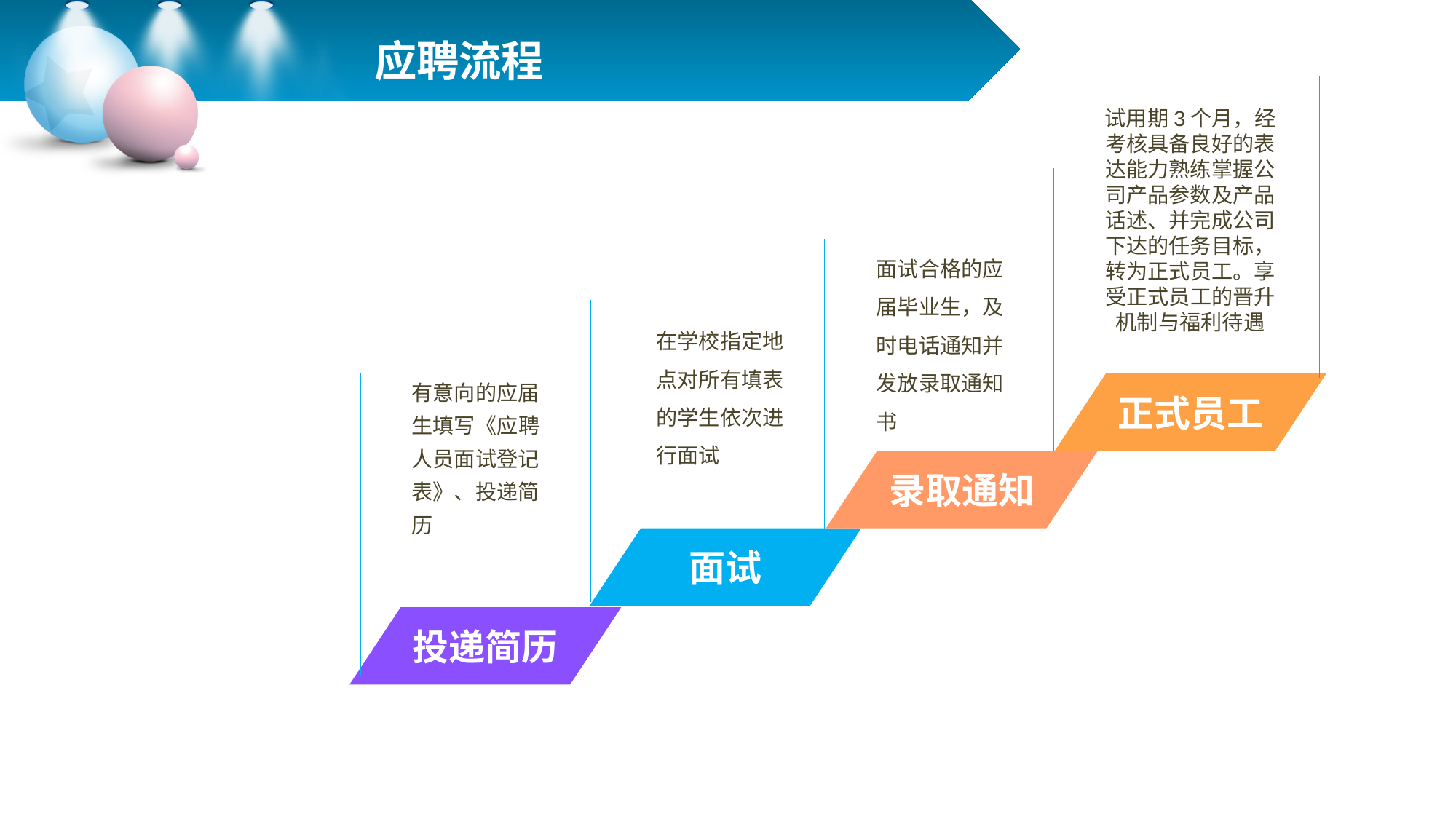

应聘流程
试用期3个月，经考核具备良好的表达能力熟练掌握公司产品参数及产品话述、并完成公司下达的任务目标，转为正式员工。享受正式员工的晋升机制与福利待遇

面试合格的应届毕业生，及时电话通知并发放录取通知书
在学校指定地点对所有填表的学生依次进行面试

有意向的应届生填写《应聘人员面试登记表》、投递简历

正式员工
录取通知
面试
投递简历